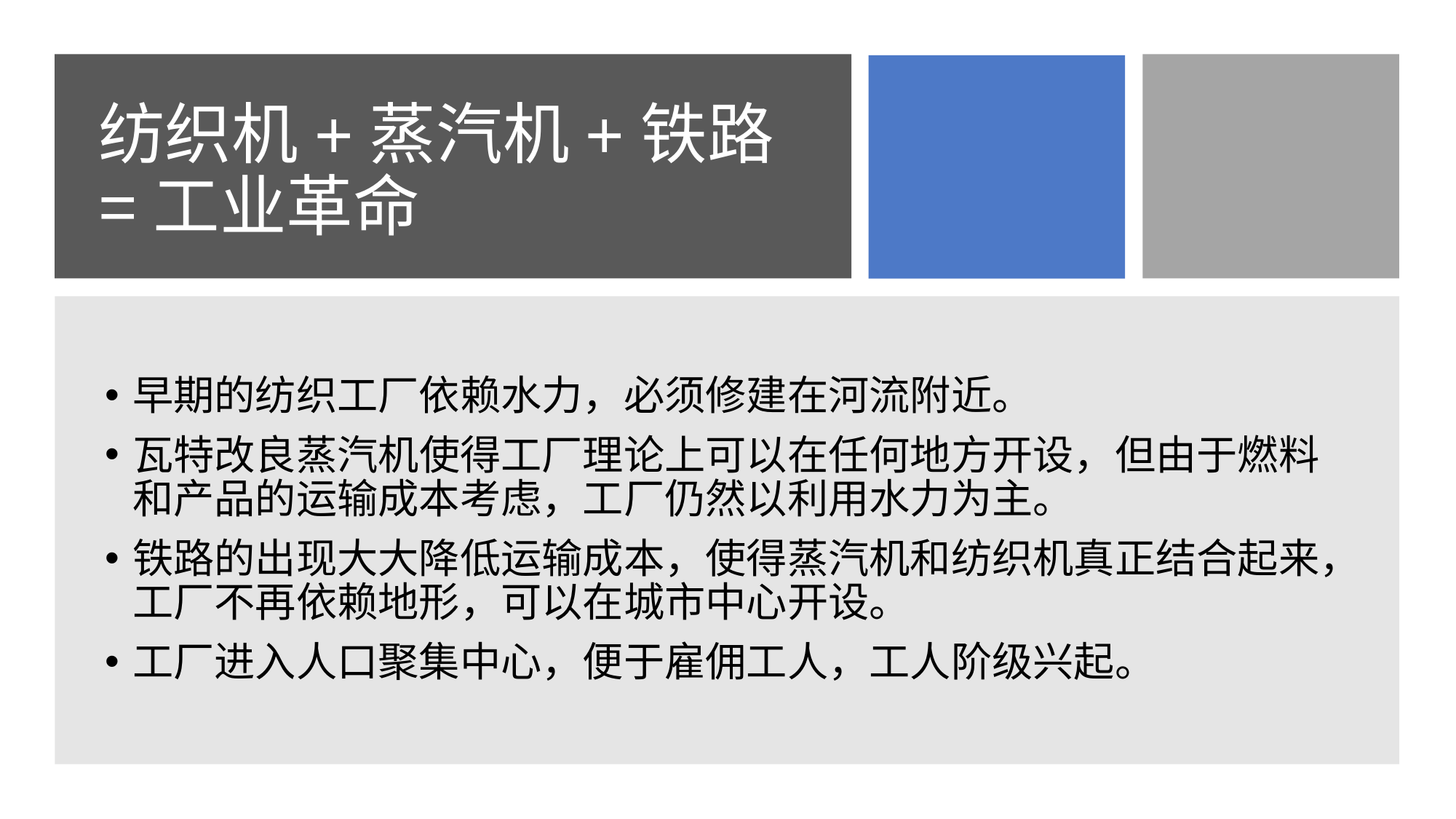

# 纺织机+蒸汽机+铁路=工业革命

早期的纺织工厂依赖水力，必须修建在河流附近。
瓦特改良蒸汽机使得工厂理论上可以在任何地方开设，但由于燃料和产品的运输成本考虑，工厂仍然以利用水力为主。
铁路的出现大大降低运输成本，使得蒸汽机和纺织机真正结合起来，工厂不再依赖地形，可以在城市中心开设。
工厂进入人口聚集中心，便于雇佣工人，工人阶级兴起。